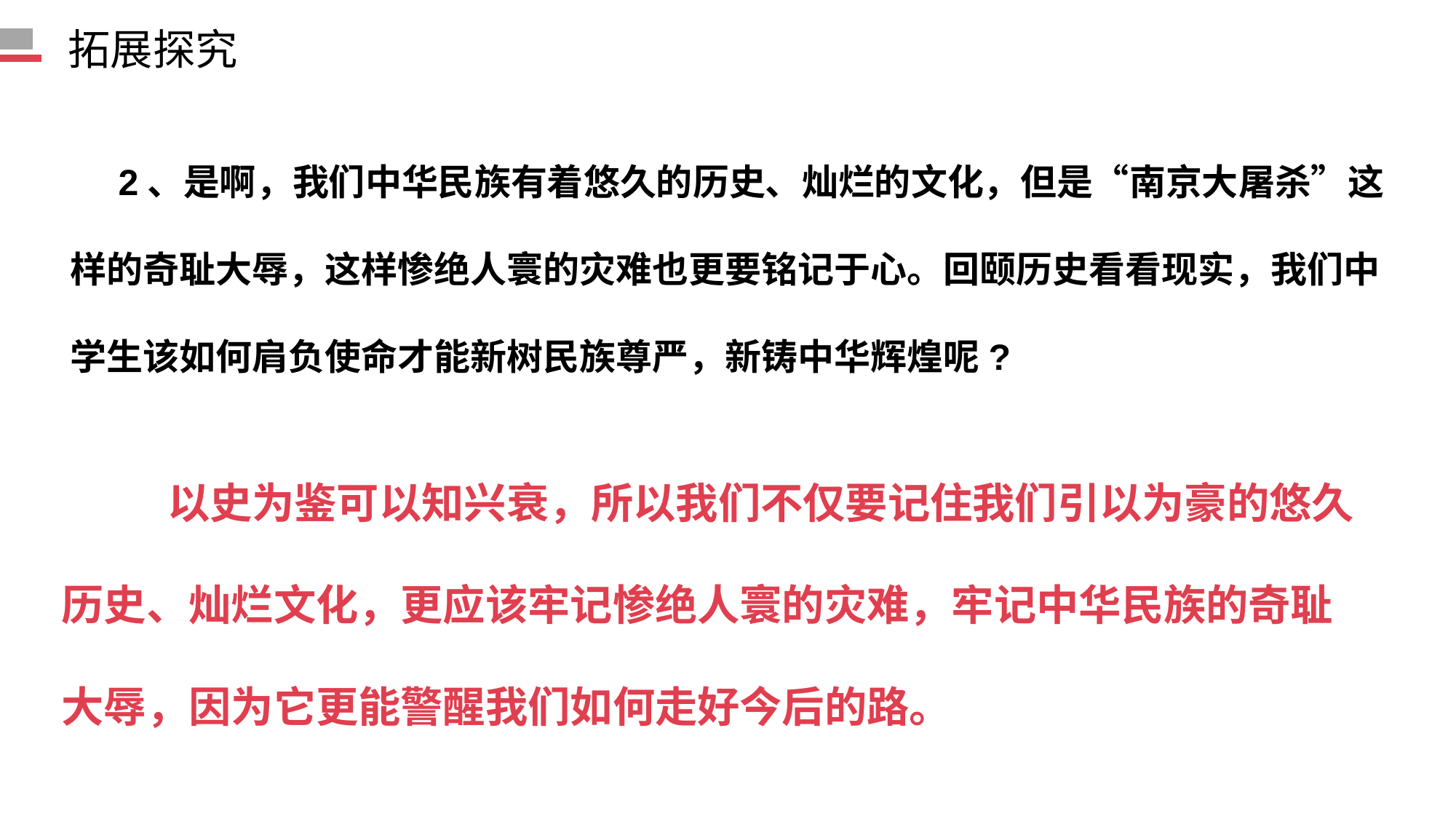

拓展探究

 2、是啊，我们中华民族有着悠久的历史、灿烂的文化，但是“南京大屠杀”这样的奇耻大辱，这样惨绝人寰的灾难也更要铭记于心。回颐历史看看现实，我们中学生该如何肩负使命才能新树民族尊严，新铸中华辉煌呢?
 以史为鉴可以知兴衰，所以我们不仅要记住我们引以为豪的悠久历史、灿烂文化，更应该牢记惨绝人寰的灾难，牢记中华民族的奇耻大辱，因为它更能警醒我们如何走好今后的路。